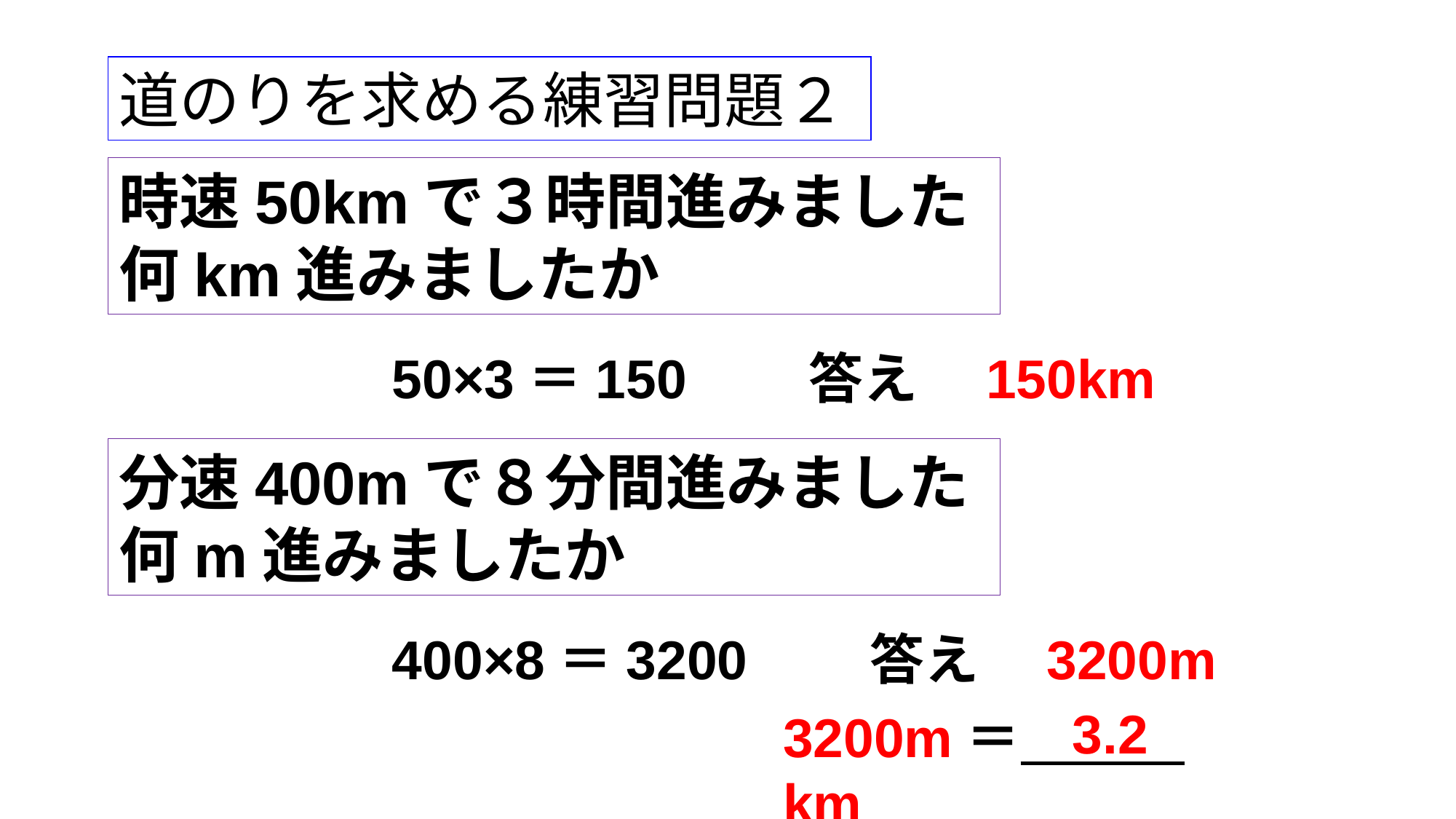

道のりを求める練習問題２
時速50kmで３時間進みました
何km進みましたか
50×3＝150　　答え　150km
分速400mで８分間進みました
何m進みましたか
400×8＝3200　　答え　3200m
3.2
3200m＝　　　km